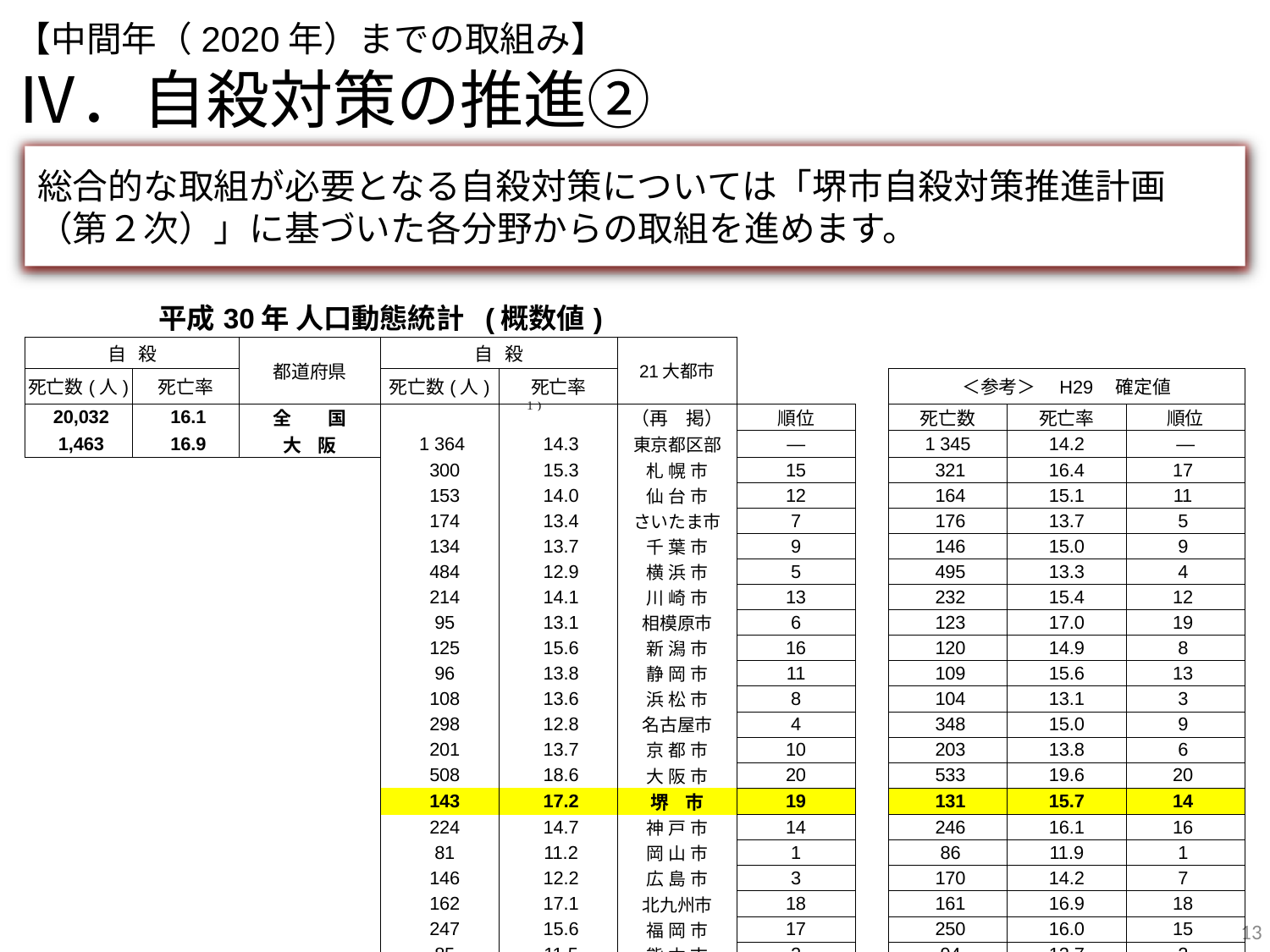

# 【中間年（2020年）までの取組み】 Ⅳ．自殺対策の推進②
総合的な取組が必要となる自殺対策については「堺市自殺対策推進計画（第２次）」に基づいた各分野からの取組を進めます。
| 平成30年 人口動態統計 (概数値) |  |  |  |  |  |  |  |  |  |  |
| --- | --- | --- | --- | --- | --- | --- | --- | --- | --- | --- |
| 自 殺 |  | 都道府県 | 自 殺 |  | 21大都市 |  |  |  |  |  |
| 死亡数(人) | 死亡率 |  | 死亡数(人) | 死亡率 |  |  |  | ＜参考＞　H29　確定値 |  |  |
| 20,032 | 16.1 | 全　　国 |  |  | （再　掲） | 順位 |  | 死亡数 | 死亡率 | 順位 |
| 1,463 | 16.9 | 大 阪 | 1 364 | 14.3 | 東京都区部 | ― |  | 1 345 | 14.2 | ― |
|  |  |  | 300 | 15.3 | 札 幌 市 | 15 |  | 321 | 16.4 | 17 |
|  |  |  | 153 | 14.0 | 仙 台 市 | 12 |  | 164 | 15.1 | 11 |
|  |  |  | 174 | 13.4 | さいたま市 | 7 |  | 176 | 13.7 | 5 |
|  |  |  | 134 | 13.7 | 千 葉 市 | 9 |  | 146 | 15.0 | 9 |
|  |  |  | 484 | 12.9 | 横 浜 市 | 5 |  | 495 | 13.3 | 4 |
|  |  |  | 214 | 14.1 | 川 崎 市 | 13 |  | 232 | 15.4 | 12 |
|  |  |  | 95 | 13.1 | 相模原市 | 6 |  | 123 | 17.0 | 19 |
|  |  |  | 125 | 15.6 | 新 潟 市 | 16 |  | 120 | 14.9 | 8 |
|  |  |  | 96 | 13.8 | 静 岡 市 | 11 |  | 109 | 15.6 | 13 |
|  |  |  | 108 | 13.6 | 浜 松 市 | 8 |  | 104 | 13.1 | 3 |
|  |  |  | 298 | 12.8 | 名古屋市 | 4 |  | 348 | 15.0 | 9 |
|  |  |  | 201 | 13.7 | 京 都 市 | 10 |  | 203 | 13.8 | 6 |
|  |  |  | 508 | 18.6 | 大 阪 市 | 20 |  | 533 | 19.6 | 20 |
|  |  |  | 143 | 17.2 | 堺 市 | 19 |  | 131 | 15.7 | 14 |
|  |  |  | 224 | 14.7 | 神 戸 市 | 14 |  | 246 | 16.1 | 16 |
|  |  |  | 81 | 11.2 | 岡 山 市 | 1 |  | 86 | 11.9 | 1 |
|  |  |  | 146 | 12.2 | 広 島 市 | 3 |  | 170 | 14.2 | 7 |
|  |  |  | 162 | 17.1 | 北九州市 | 18 |  | 161 | 16.9 | 18 |
|  |  |  | 247 | 15.6 | 福 岡 市 | 17 |  | 250 | 16.0 | 15 |
|  |  |  | 85 | 11.5 | 熊 本 市 | 2 |  | 94 | 12.7 | 2 |
１)
13